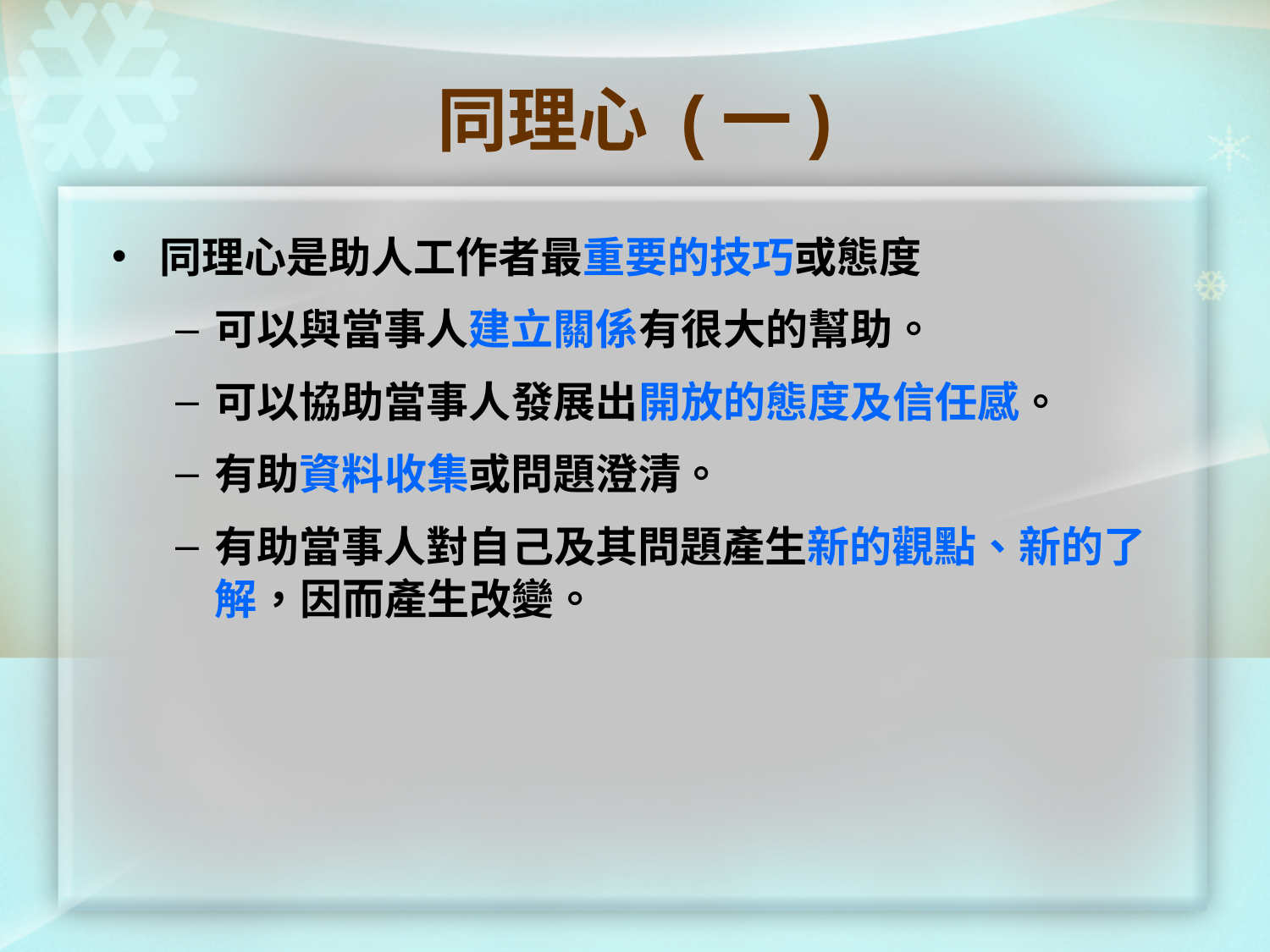

# 同理心 (一)
同理心是助人工作者最重要的技巧或態度
可以與當事人建立關係有很大的幫助。
可以協助當事人發展出開放的態度及信任感。
有助資料收集或問題澄清。
有助當事人對自己及其問題產生新的觀點、新的了解，因而產生改變。